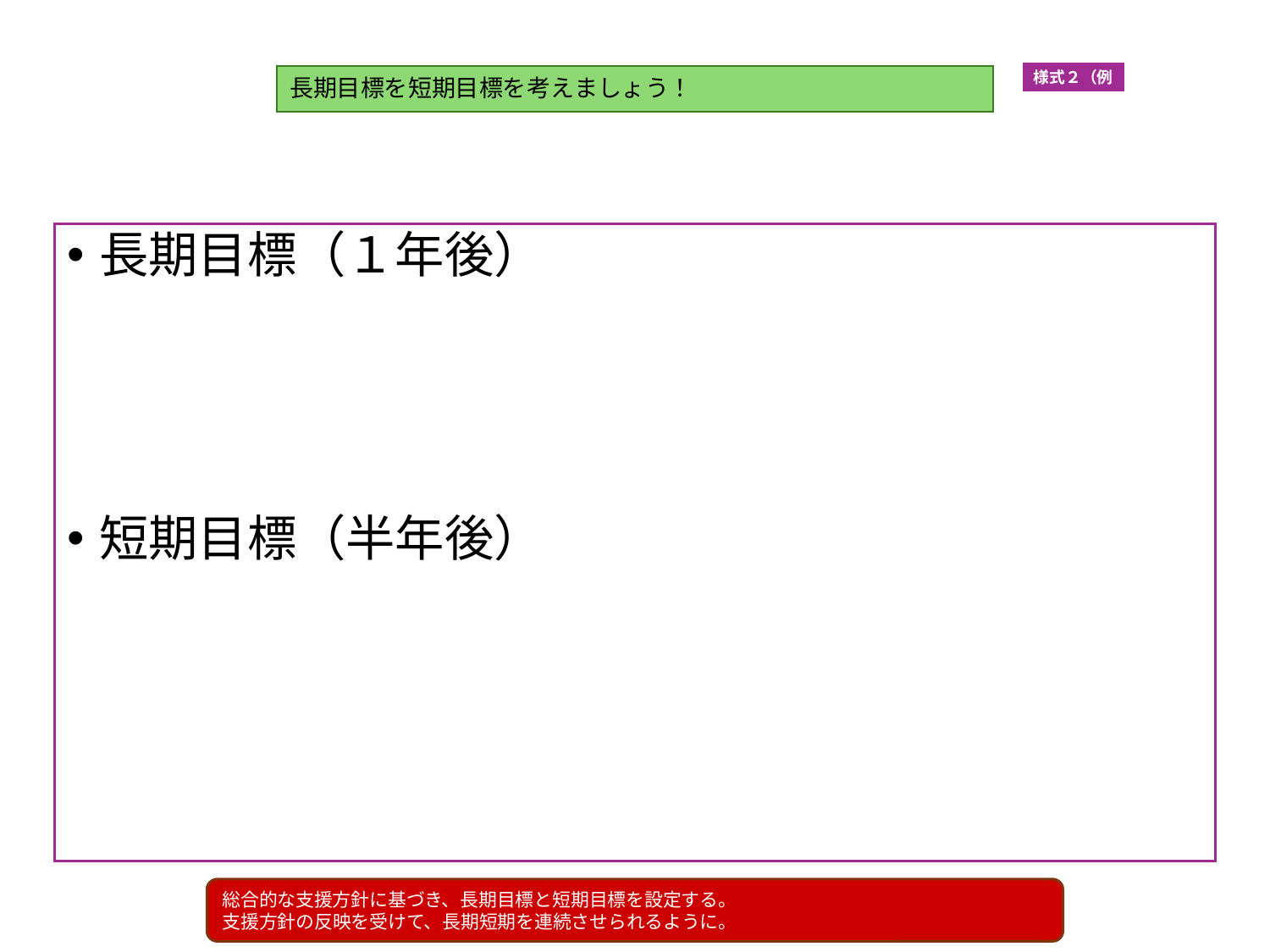

様式２（例
# 長期目標を短期目標を考えましょう！
長期目標（１年後）

短期目標（半年後）
総合的な支援方針に基づき、長期目標と短期目標を設定する。
支援方針の反映を受けて、長期短期を連続させられるように。